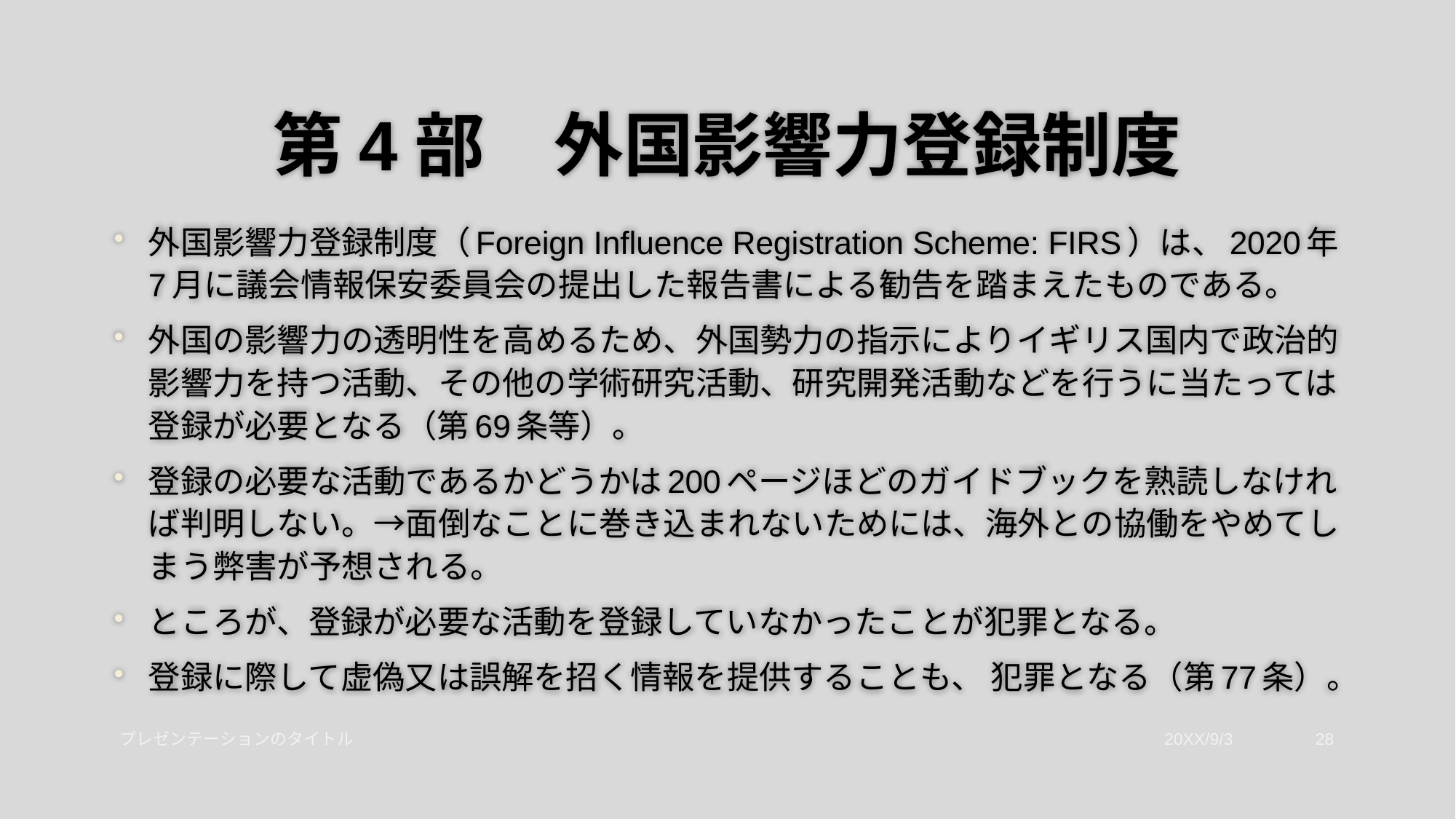

# 第4部　外国影響力登録制度
外国影響力登録制度（Foreign Influence Registration Scheme: FIRS）は、2020年7月に議会情報保安委員会の提出した報告書による勧告を踏まえたものである。
外国の影響力の透明性を高めるため、外国勢力の指示によりイギリス国内で政治的影響力を持つ活動、その他の学術研究活動、研究開発活動などを行うに当たっては登録が必要となる（第69条等）。
登録の必要な活動であるかどうかは200ページほどのガイドブックを熟読しなければ判明しない。→面倒なことに巻き込まれないためには、海外との協働をやめてしまう弊害が予想される。
ところが、登録が必要な活動を登録していなかったことが犯罪となる。
登録に際して虚偽又は誤解を招く情報を提供することも、 犯罪となる（第77条）。

プレゼンテーションのタイトル
20XX/9/3
28